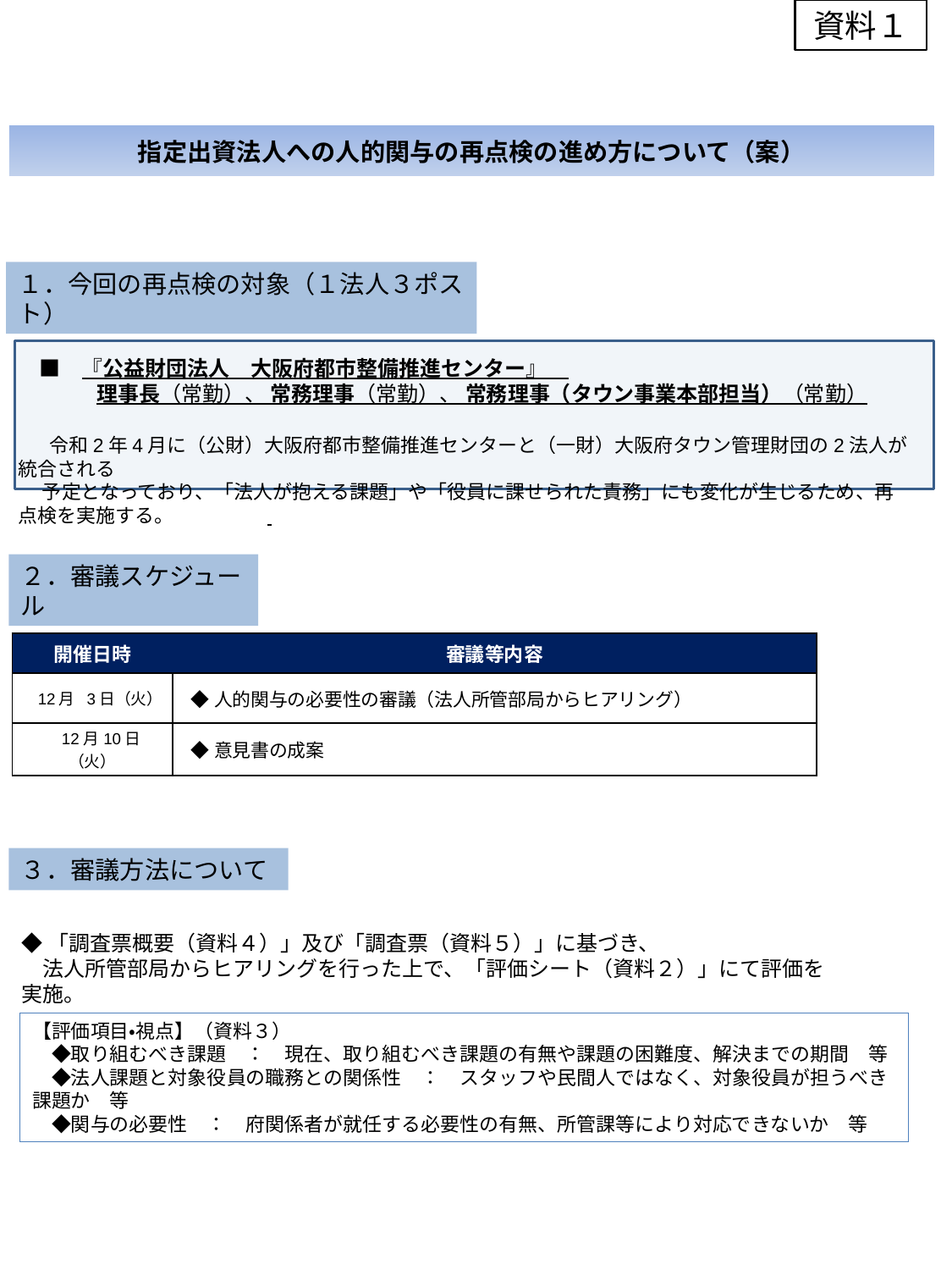

資料１
指定出資法人への人的関与の再点検の進め方について（案）
１．今回の再点検の対象（１法人３ポスト）

　■　『公益財団法人　大阪府都市整備推進センター』
　　　   理事長（常勤）、 常務理事（常勤）、 常務理事（タウン事業本部担当）（常勤）

 　令和2年4月に（公財）大阪府都市整備推進センターと（一財）大阪府タウン管理財団の2法人が統合される
　 予定となっており、「法人が抱える課題」や「役員に課せられた責務」にも変化が生じるため、再点検を実施する。
２．審議スケジュール
| 開催日時 | 審議等内容 |
| --- | --- |
| 12月 3日（火） | ◆人的関与の必要性の審議（法人所管部局からヒアリング） |
| 12月10日（火） | ◆意見書の成案 |
３．審議方法について
◆「調査票概要（資料４）」及び「調査票（資料５）」に基づき、
　法人所管部局からヒアリングを行った上で、「評価シート（資料２）」にて評価を実施。
【評価項目・視点】（資料３）
　◆取り組むべき課題　：　現在、取り組むべき課題の有無や課題の困難度、解決までの期間　等
　◆法人課題と対象役員の職務との関係性　：　スタッフや民間人ではなく、対象役員が担うべき課題か　等
　◆関与の必要性　：　府関係者が就任する必要性の有無、所管課等により対応できないか　等